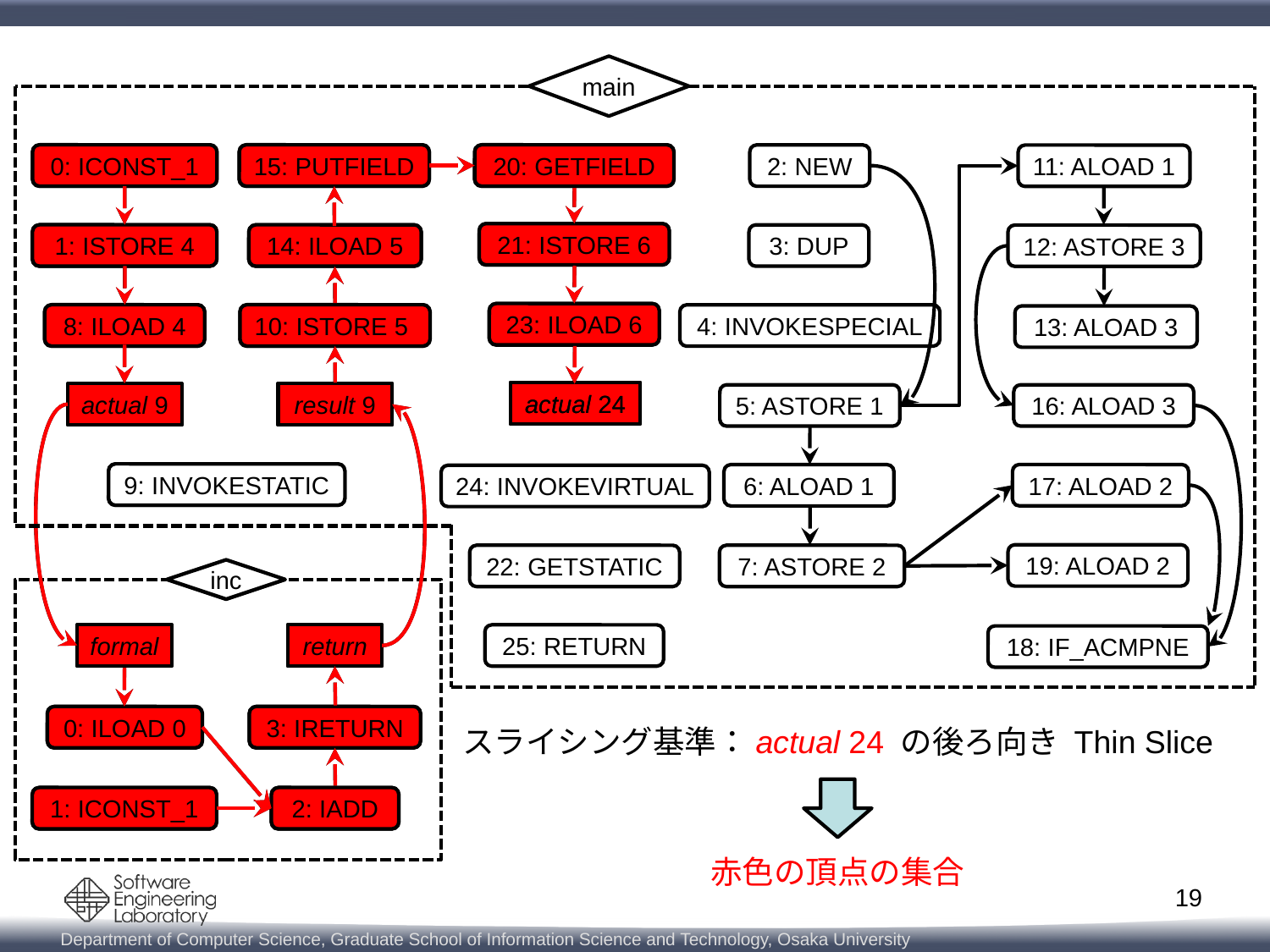

main
0: ICONST_1
15: PUTFIELD
20: GETFIELD
0: ICONST_1
15: PUTFIELD
20: GETFIELD
2: NEW
11: ALOAD 1

21: ISTORE 6
21: ISTORE 6
1: ISTORE 4
14: ILOAD 5
1: ISTORE 4
3: DUP
14: ILOAD 5
12: ASTORE 3
23: ILOAD 6
23: ILOAD 6
8: ILOAD 4
10: ISTORE 5
8: ILOAD 4
10: ISTORE 5
4: INVOKESPECIAL
13: ALOAD 3
actual 24
actual 24
actual 9
result 9
actual 9
result 9
5: ASTORE 1
16: ALOAD 3
9: INVOKESTATIC
9: INVOKESTATIC
17: ALOAD 2
6: ALOAD 1
24: INVOKEVIRTUAL
19: ALOAD 2
22: GETSTATIC
7: ASTORE 2
inc
inc

formal
return
formal
return
25: RETURN
18: IF_ACMPNE
0: ILOAD 0
3: IRETURN
0: ILOAD 0
3: IRETURN
スライシング基準：actual 24 の後ろ向き Thin Slice

1: ICONST_1
2: IADD
1: ICONST_1
2: IADD
赤色の頂点の集合
19